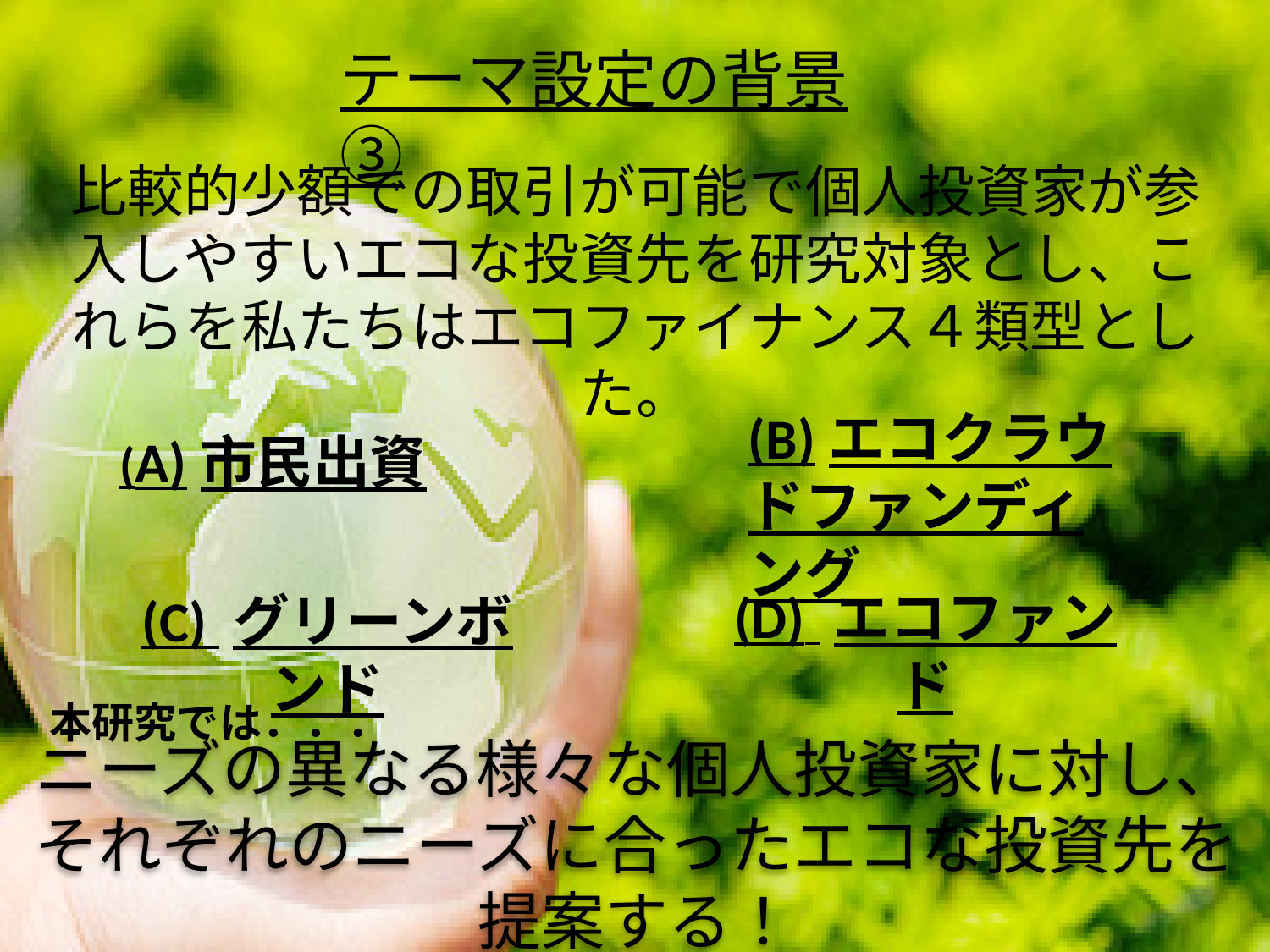

テーマ設定の背景③
比較的少額での取引が可能で個人投資家が参入しやすいエコな投資先を研究対象とし、これらを私たちはエコファイナンス４類型とした。

(B)エコクラウドファンディング
(A)市民出資
(D) エコファンド
(C) グリーンボンド
本研究では．．．
ニーズの異なる様々な個人投資家に対し、それぞれのニーズに合ったエコな投資先を提案する！